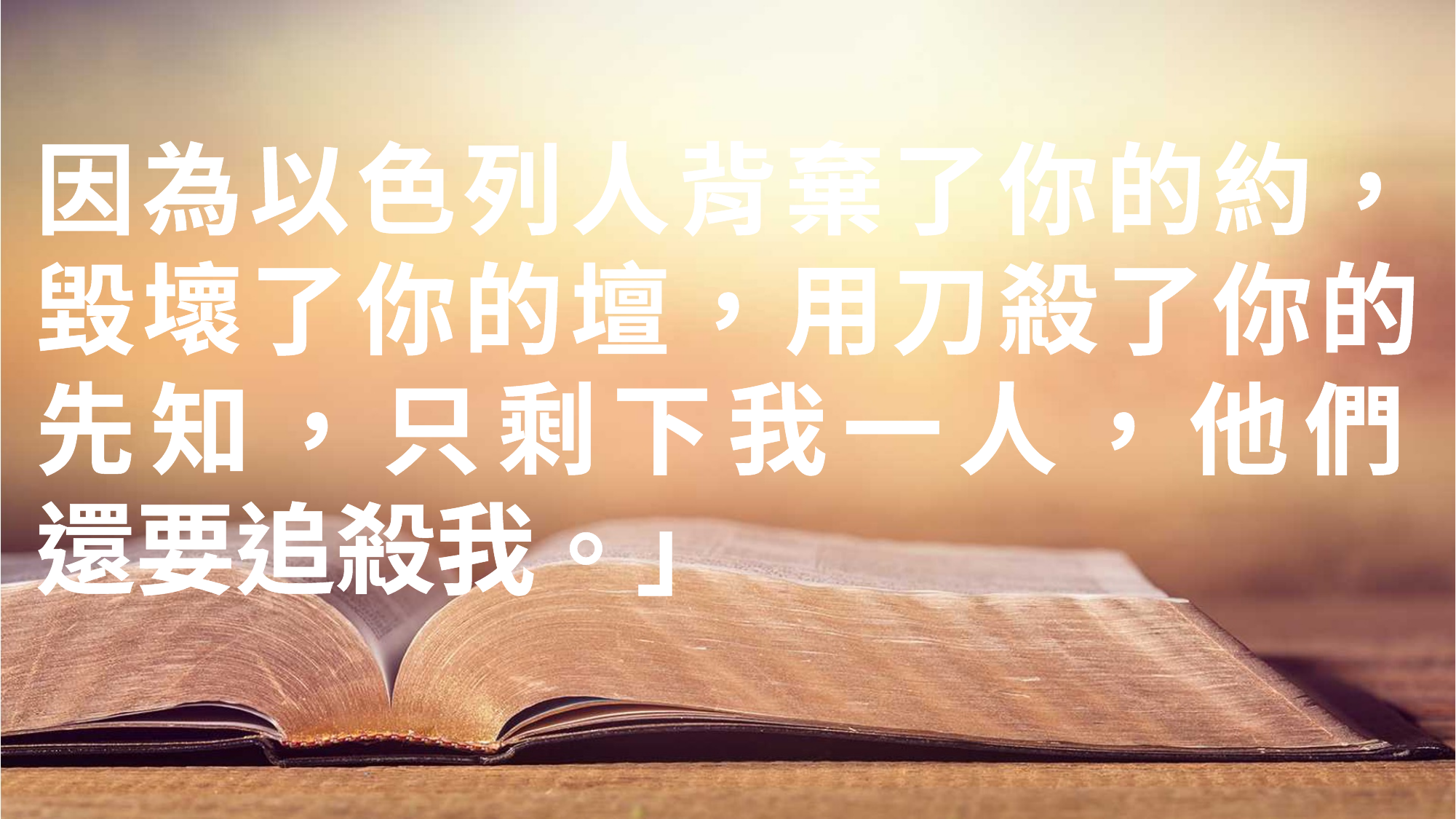

因為以色列人背棄了你的約，毀壞了你的壇，用刀殺了你的先知，只剩下我一人，他們
還要追殺我。」